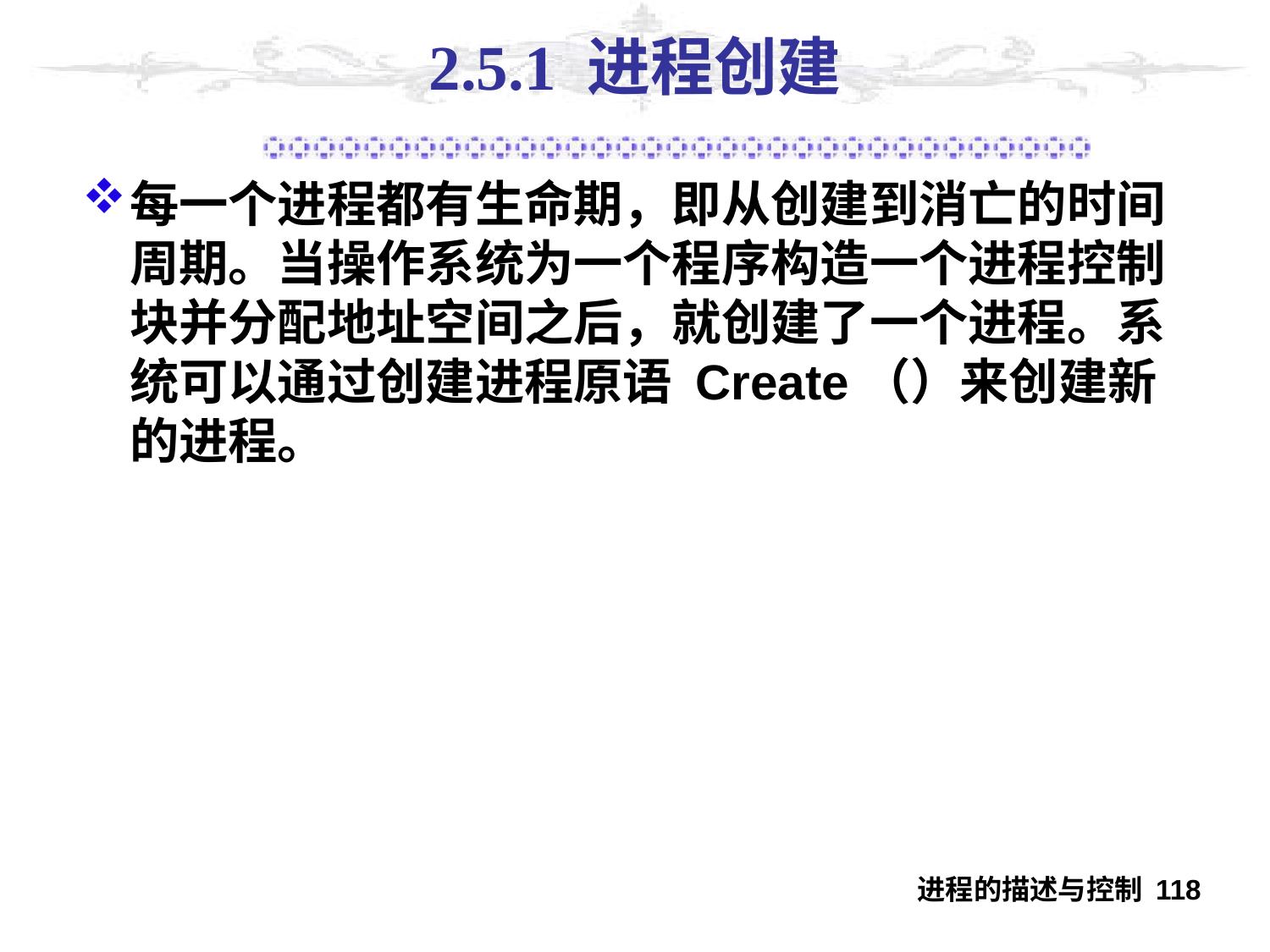

# 2.5.1 进程创建
每一个进程都有生命期，即从创建到消亡的时间周期。当操作系统为一个程序构造一个进程控制块并分配地址空间之后，就创建了一个进程。系统可以通过创建进程原语 Create（）来创建新的进程。